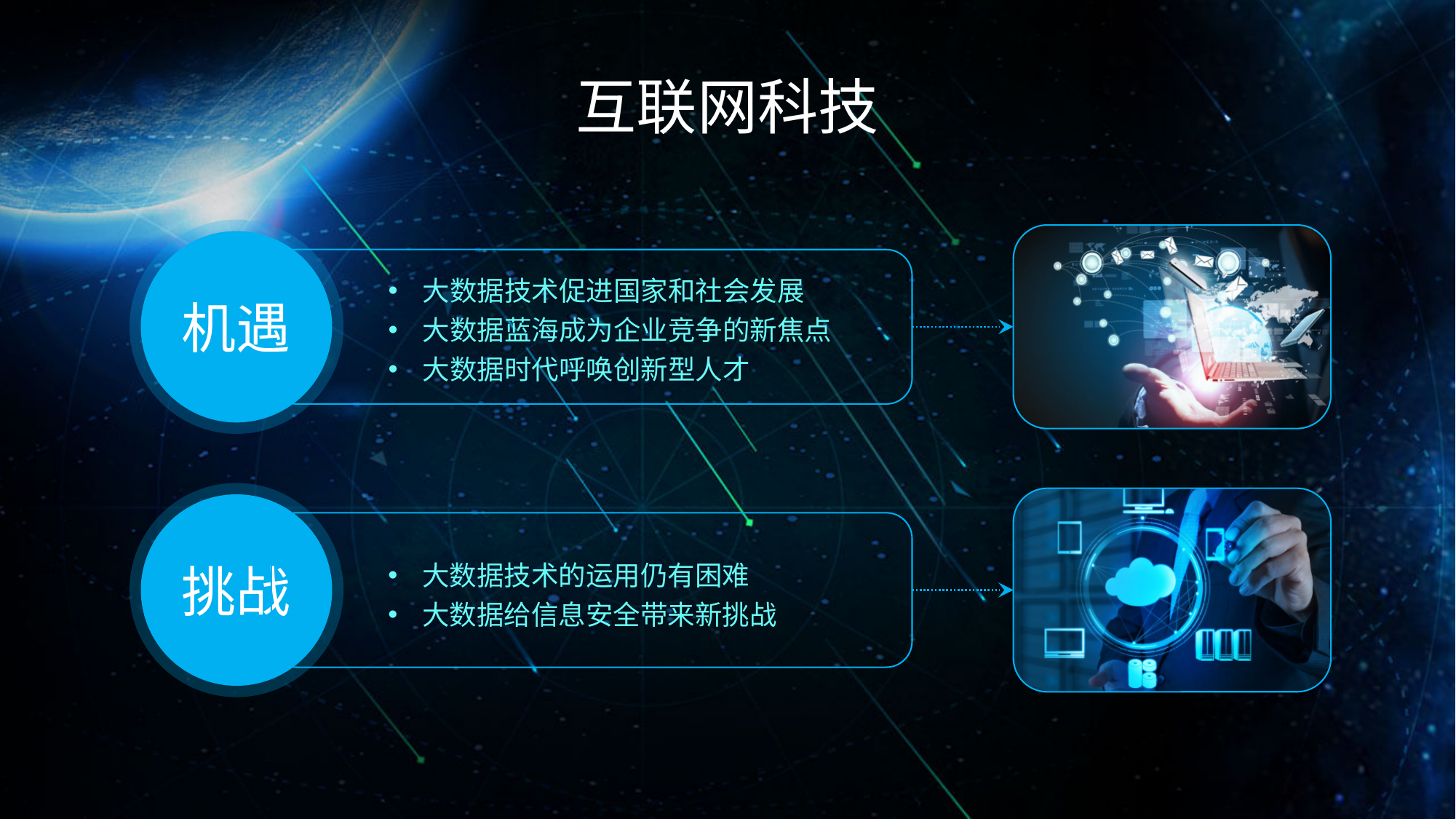

互联网科技

机遇

大数据技术促进国家和社会发展
大数据蓝海成为企业竞争的新焦点
大数据时代呼唤创新型人才

挑战

大数据技术的运用仍有困难
大数据给信息安全带来新挑战